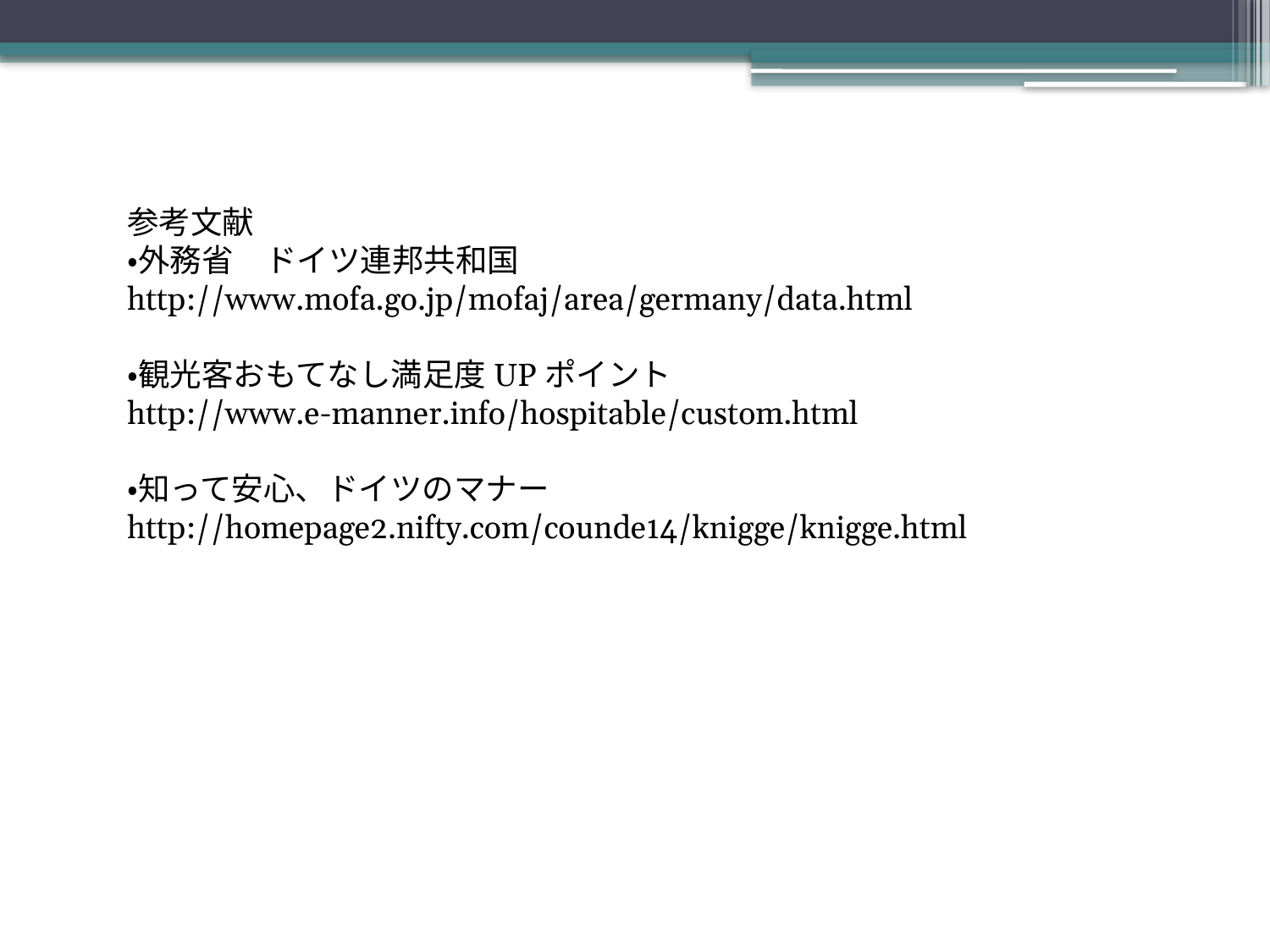

参考文献
・外務省　ドイツ連邦共和国
http://www.mofa.go.jp/mofaj/area/germany/data.html

・観光客おもてなし満足度UPポイント
http://www.e-manner.info/hospitable/custom.html

・知って安心、ドイツのマナー
http://homepage2.nifty.com/counde14/knigge/knigge.html